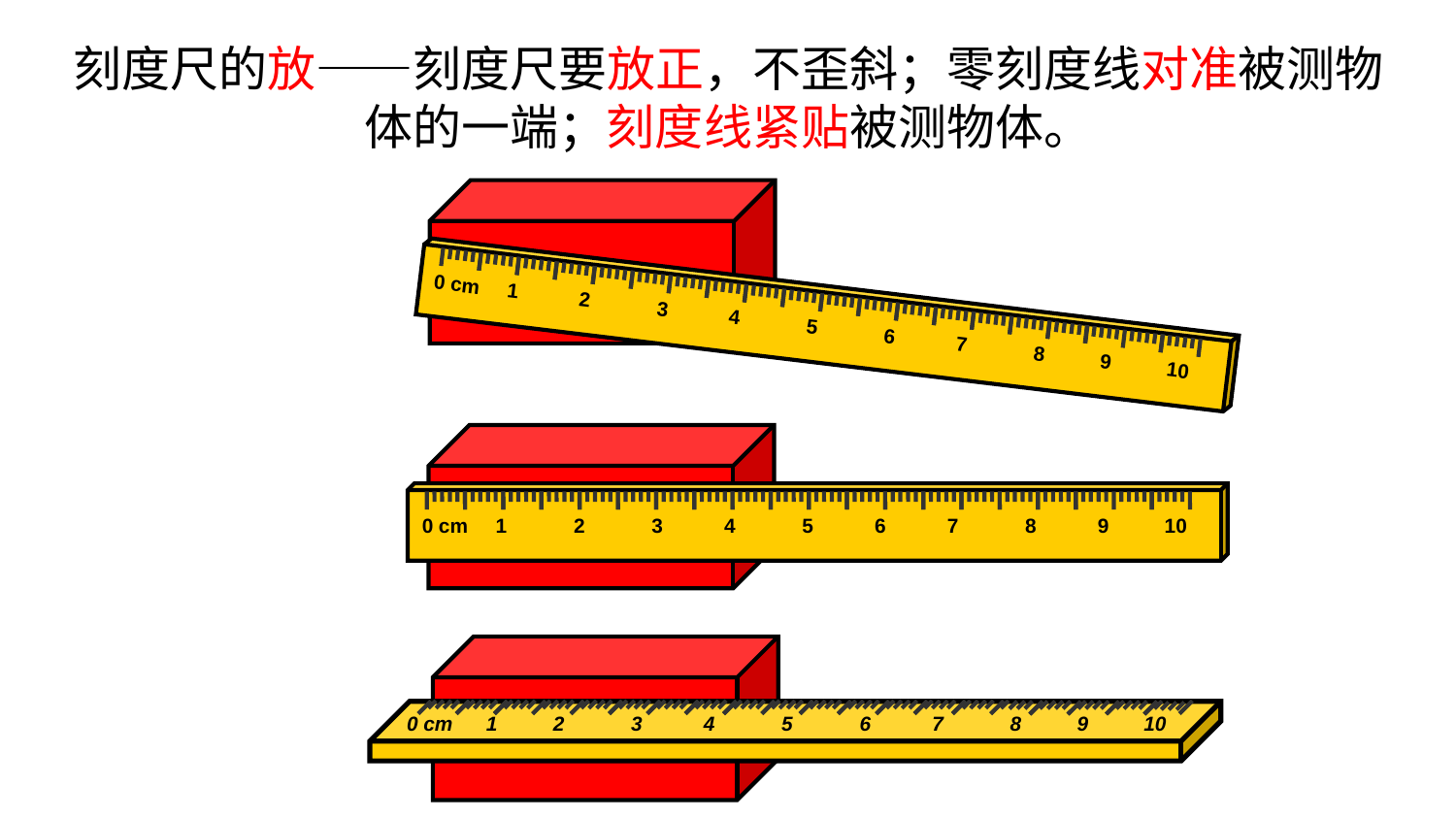

刻度尺的放——刻度尺要放正，不歪斜；零刻度线对准被测物体的一端；刻度线紧贴被测物体。

0 cm     1           2            3           4            5            6           7            8          9          10

0 cm     1            2            3           4            5           6           7            8           9          10

0 cm      1          2            3           4            5            6           7            8          9          10